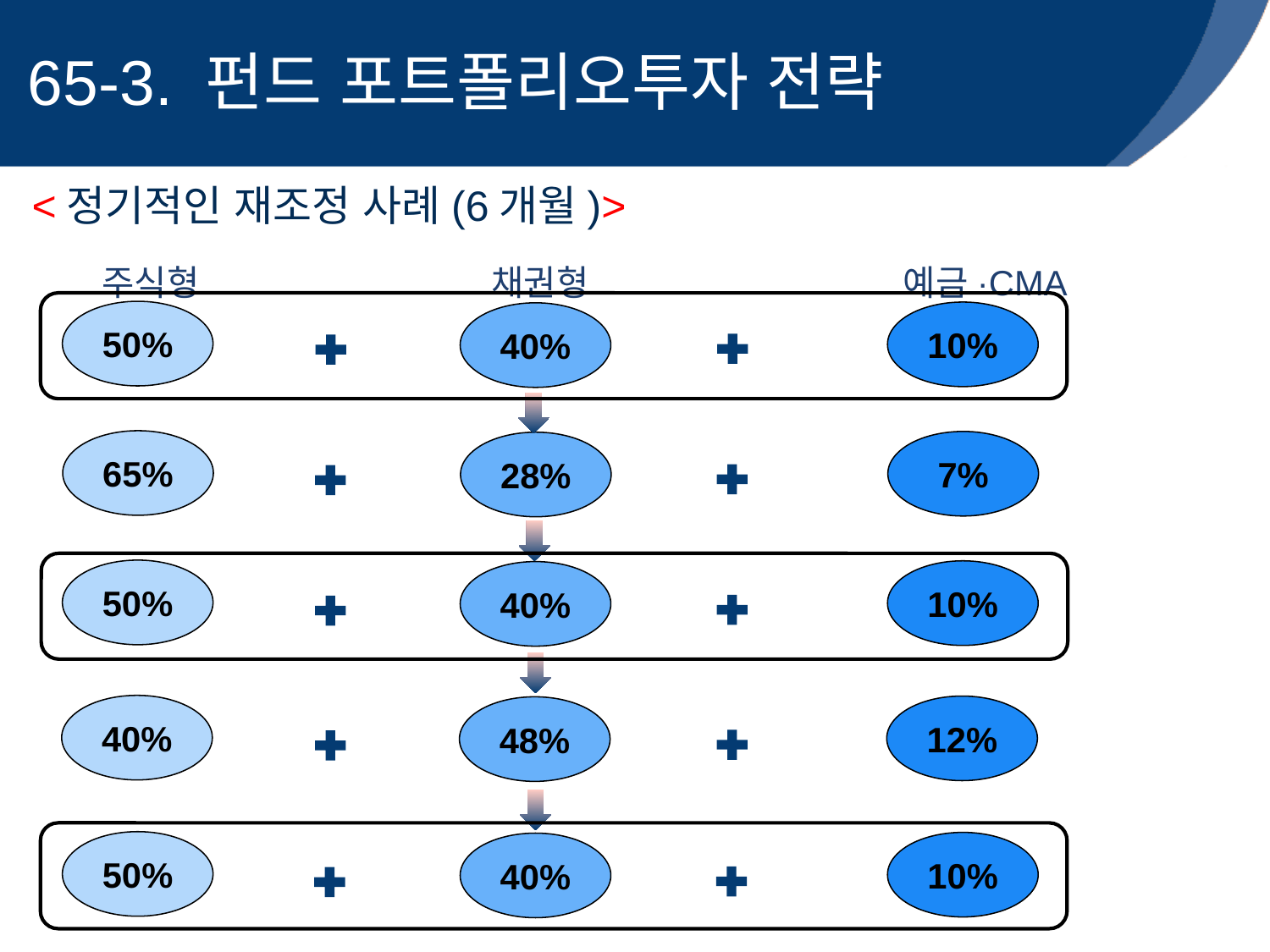

65-3. 펀드 포트폴리오투자 전략
<정기적인 재조정 사례(6개월)>
예금·CMA
주식형
채권형

50%

10%

40%

65%

7%

28%

50%

10%

40%

40%

12%

48%

50%

10%

40%